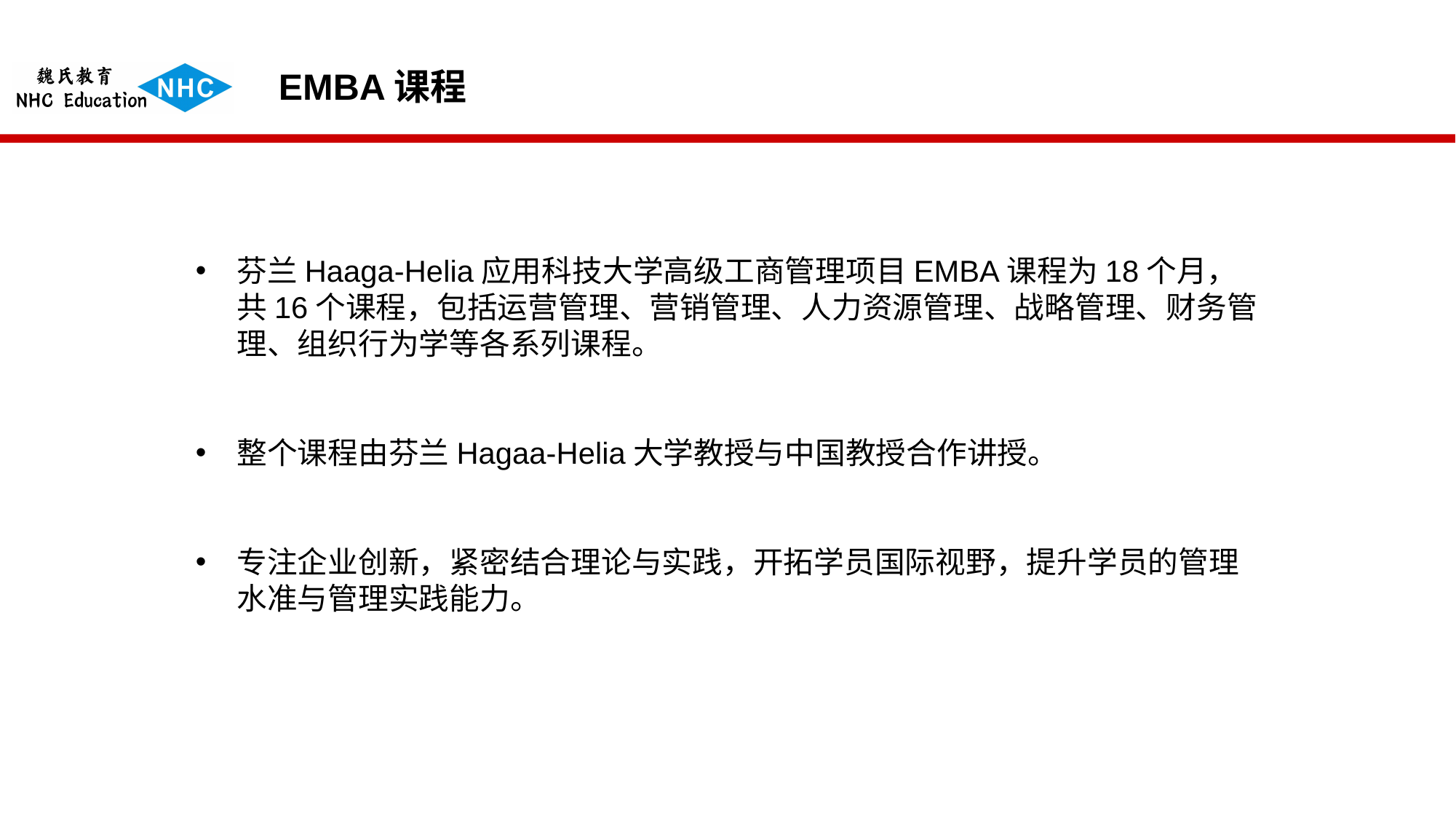

EMBA课程
芬兰Haaga-Helia应用科技大学高级工商管理项目EMBA课程为18个月，共16个课程，包括运营管理、营销管理、人力资源管理、战略管理、财务管理、组织行为学等各系列课程。

整个课程由芬兰Hagaa-Helia大学教授与中国教授合作讲授。

专注企业创新，紧密结合理论与实践，开拓学员国际视野，提升学员的管理水准与管理实践能力。